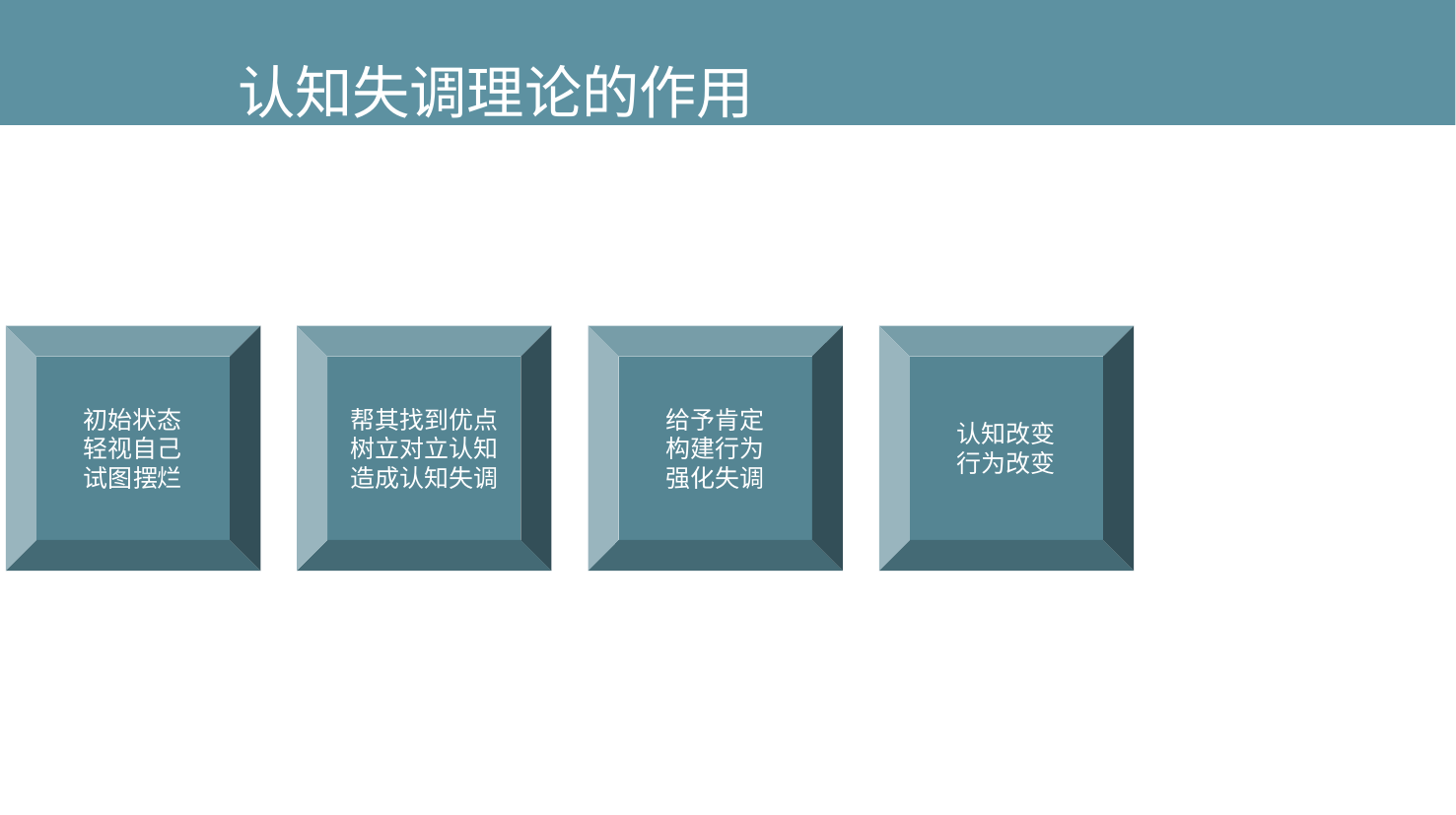

此处添加标题

认知失调理论的作用
03
03
03
初始状态
轻视自己
试图摆烂
帮其找到优点
树立对立认知
造成认知失调
给予肯定
构建行为
强化失调
认知改变
行为改变